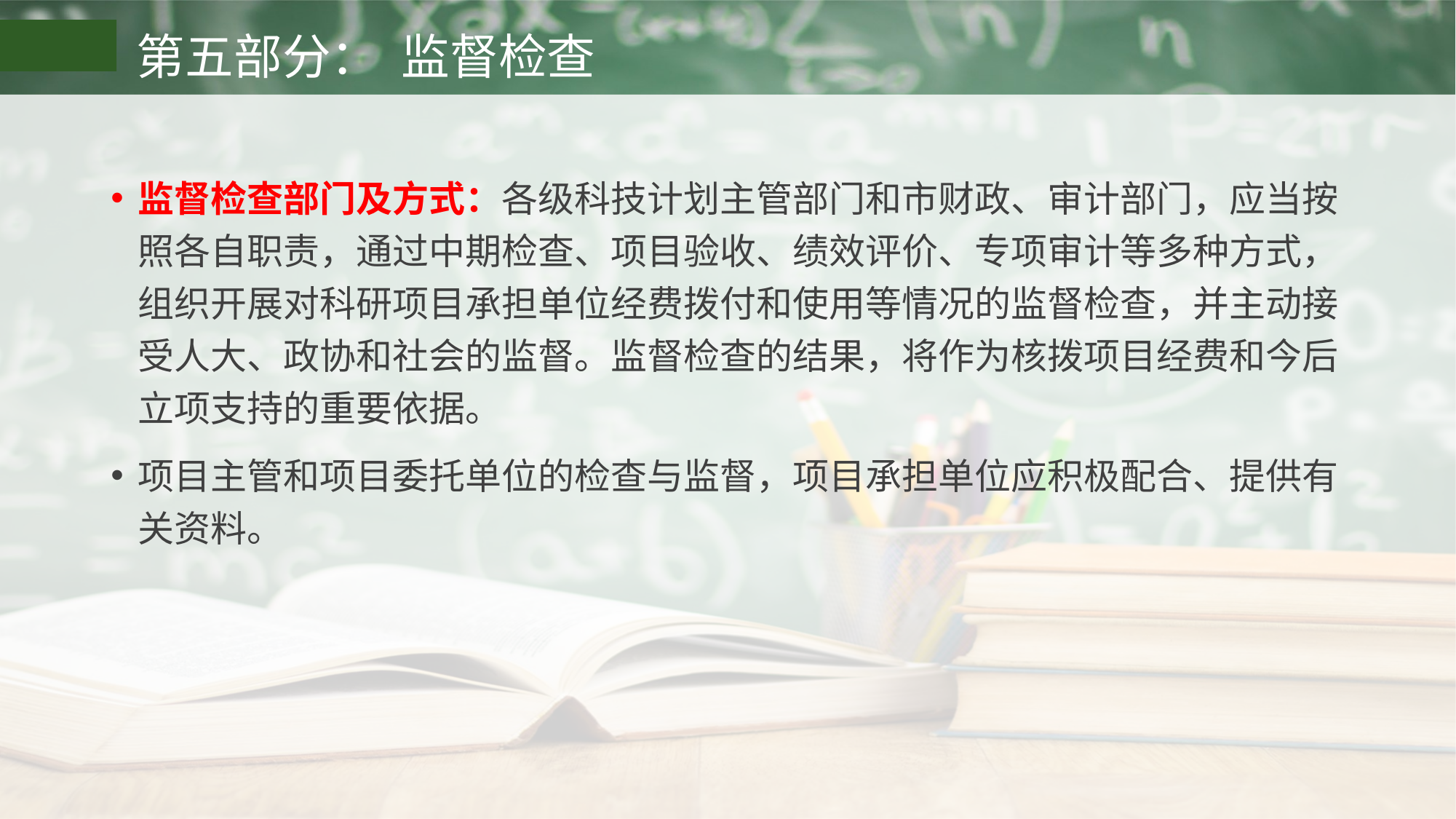

# 第五部分：  监督检查
监督检查部门及方式：各级科技计划主管部门和市财政、审计部门，应当按照各自职责，通过中期检查、项目验收、绩效评价、专项审计等多种方式，组织开展对科研项目承担单位经费拨付和使用等情况的监督检查，并主动接受人大、政协和社会的监督。监督检查的结果，将作为核拨项目经费和今后立项支持的重要依据。
项目主管和项目委托单位的检查与监督，项目承担单位应积极配合、提供有关资料。